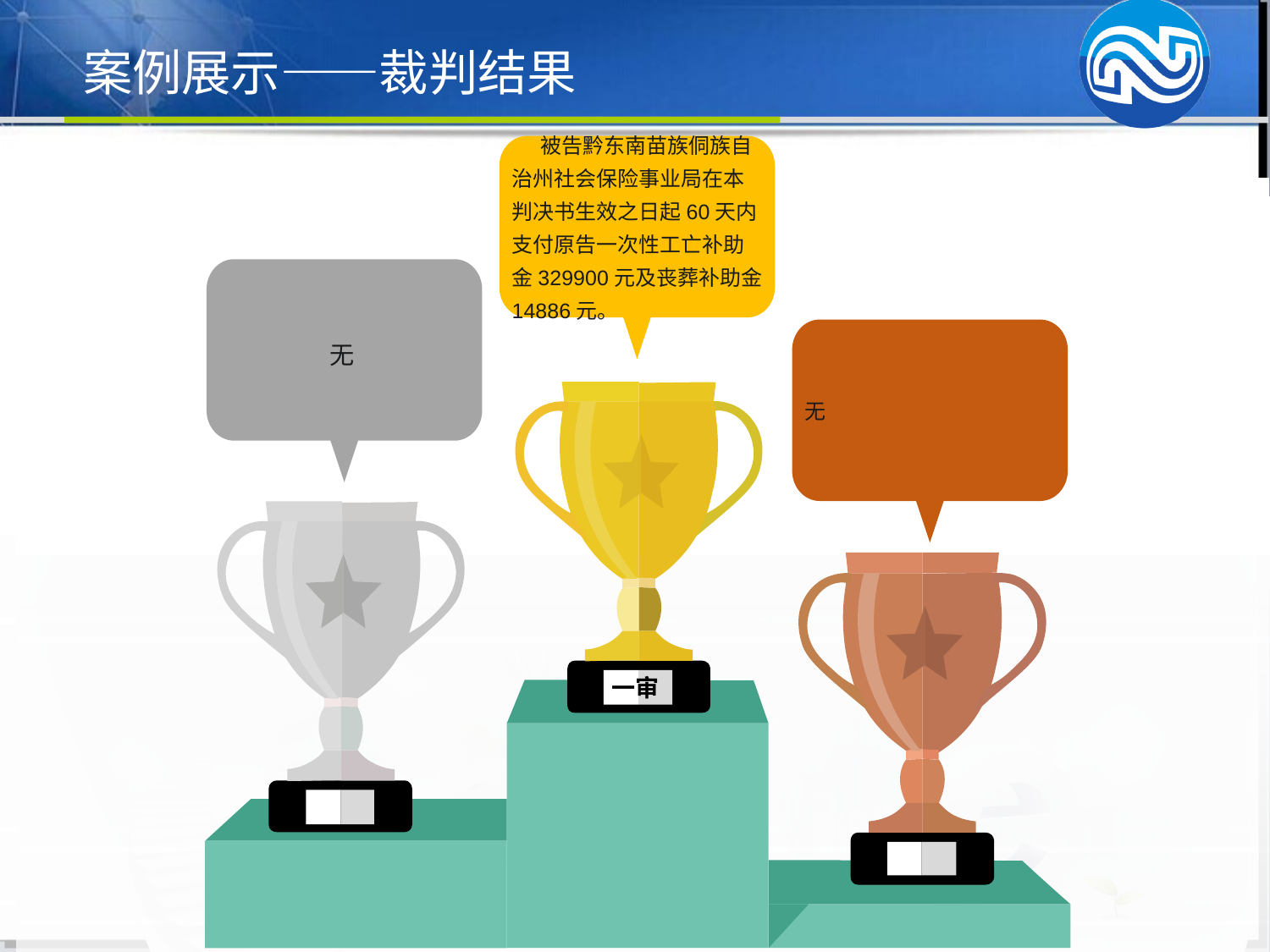

案例展示——裁判结果
     被告黔东南苗族侗族自治州社会保险事业局在本判决书生效之日起60天内支付原告一次性工亡补助金329900元及丧葬补助金14886元。

无
无

一审